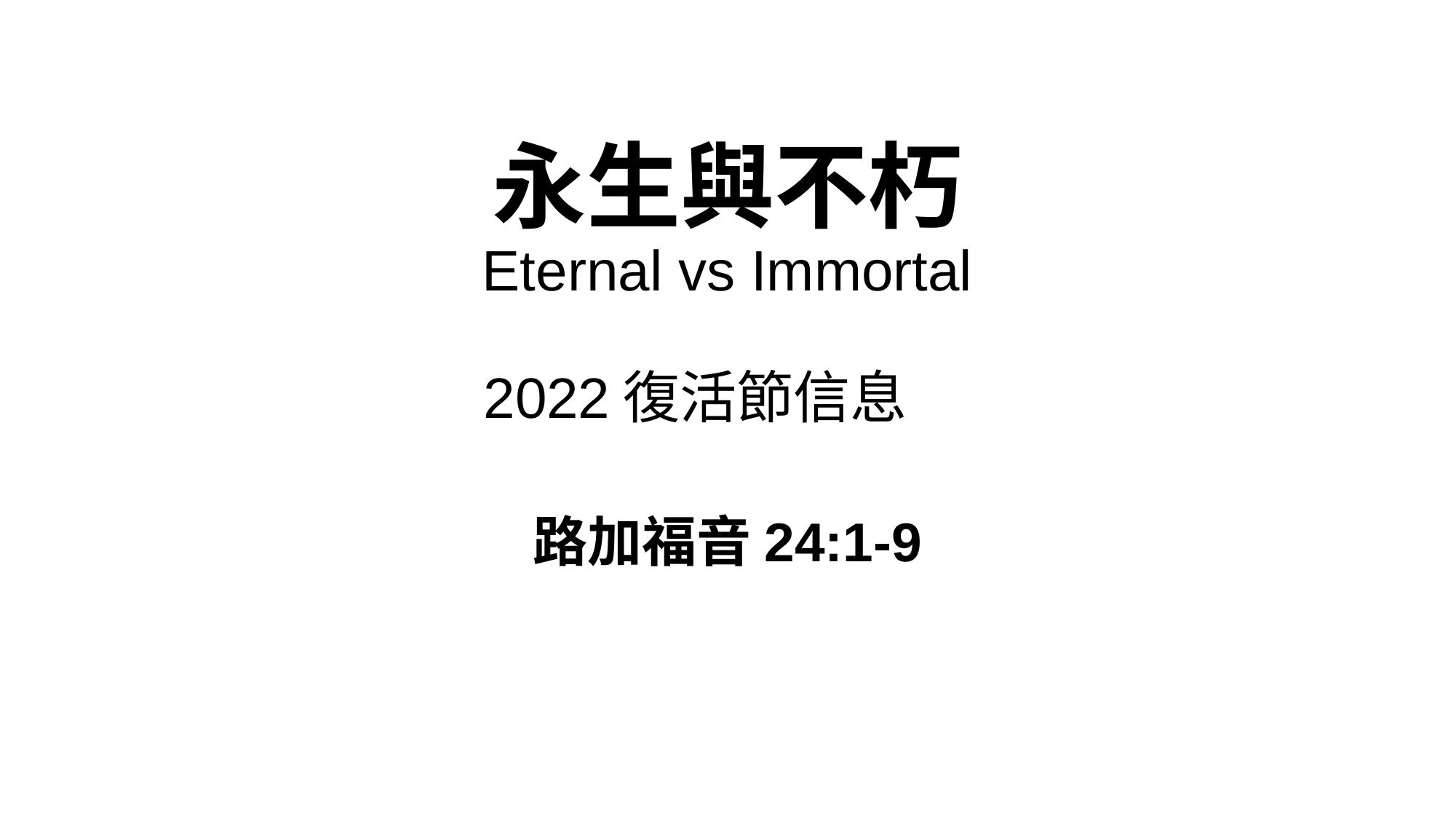

# 永生與不朽 Eternal vs Immortal 2022復活節信息
路加福音24:1-9